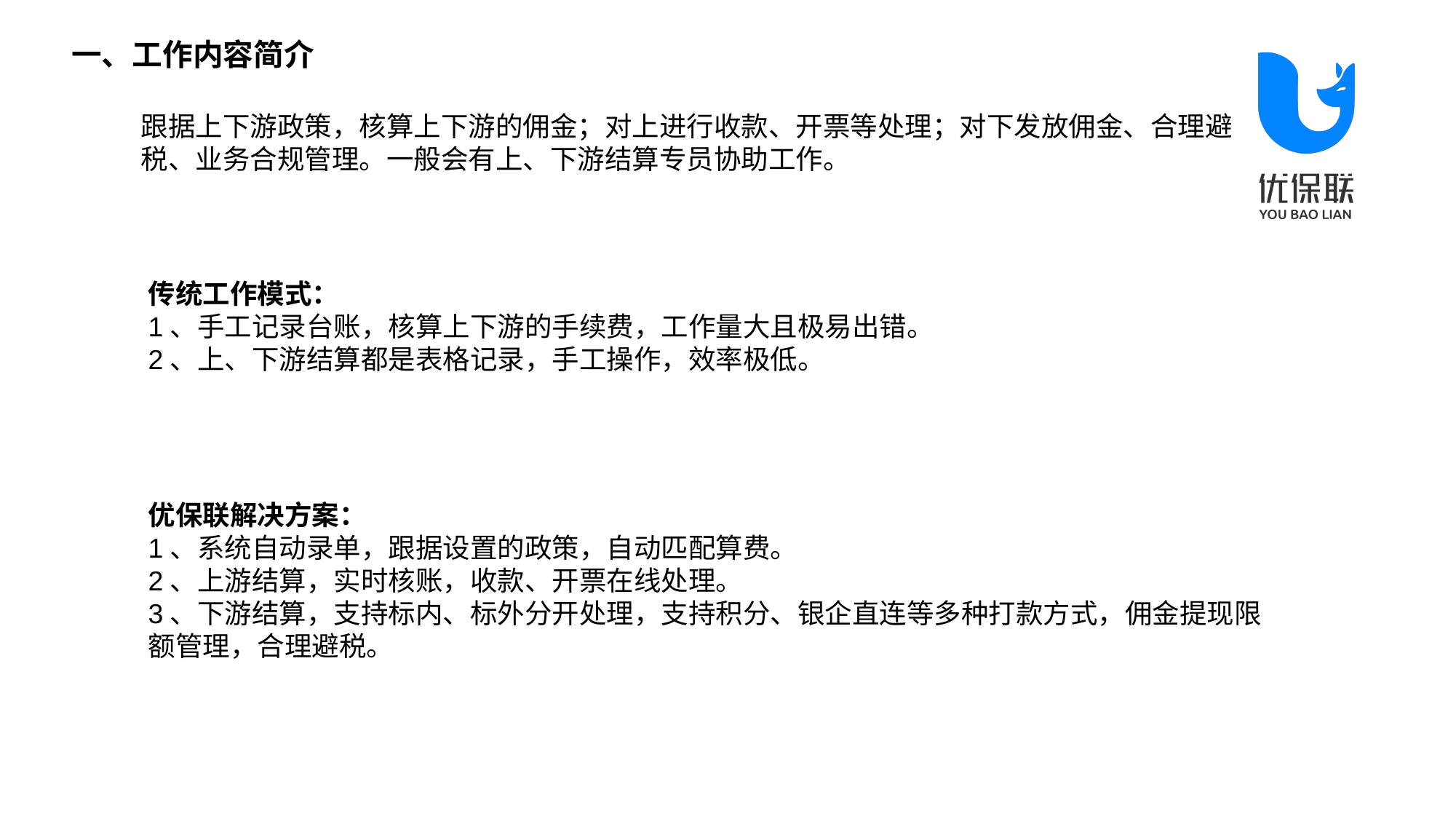

一、工作内容简介
跟据上下游政策，核算上下游的佣金；对上进行收款、开票等处理；对下发放佣金、合理避税、业务合规管理。一般会有上、下游结算专员协助工作。
传统工作模式：
1、手工记录台账，核算上下游的手续费，工作量大且极易出错。
2、上、下游结算都是表格记录，手工操作，效率极低。
优保联解决方案：
1、系统自动录单，跟据设置的政策，自动匹配算费。
2、上游结算，实时核账，收款、开票在线处理。
3、下游结算，支持标内、标外分开处理，支持积分、银企直连等多种打款方式，佣金提现限额管理，合理避税。